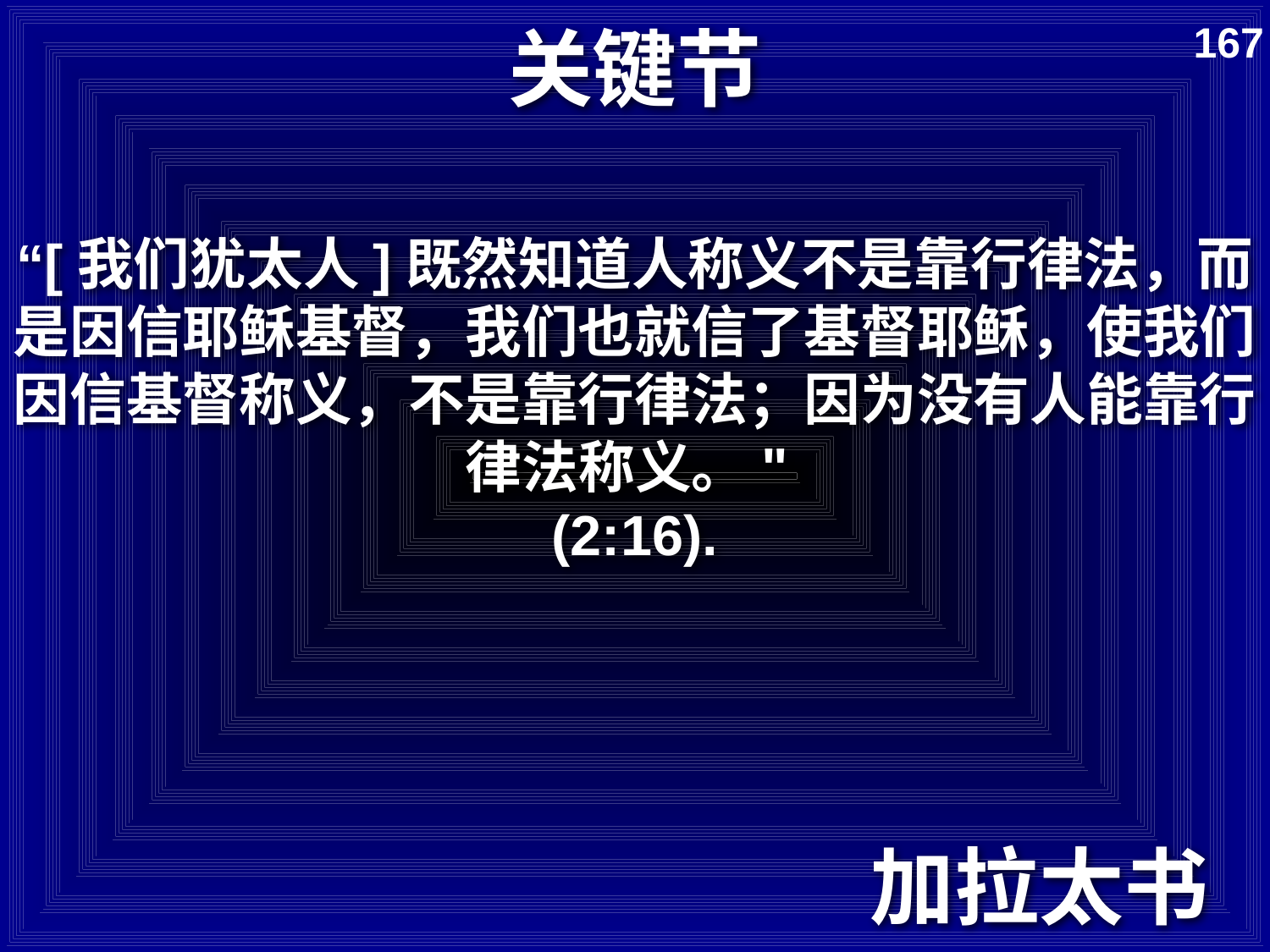

# 关键节
167

“[我们犹太人]既然知道人称义不是靠行律法，而是因信耶稣基督，我们也就信了基督耶稣，使我们因信基督称义，不是靠行律法；因为没有人能靠行律法称义。"
(2:16).
加拉太书